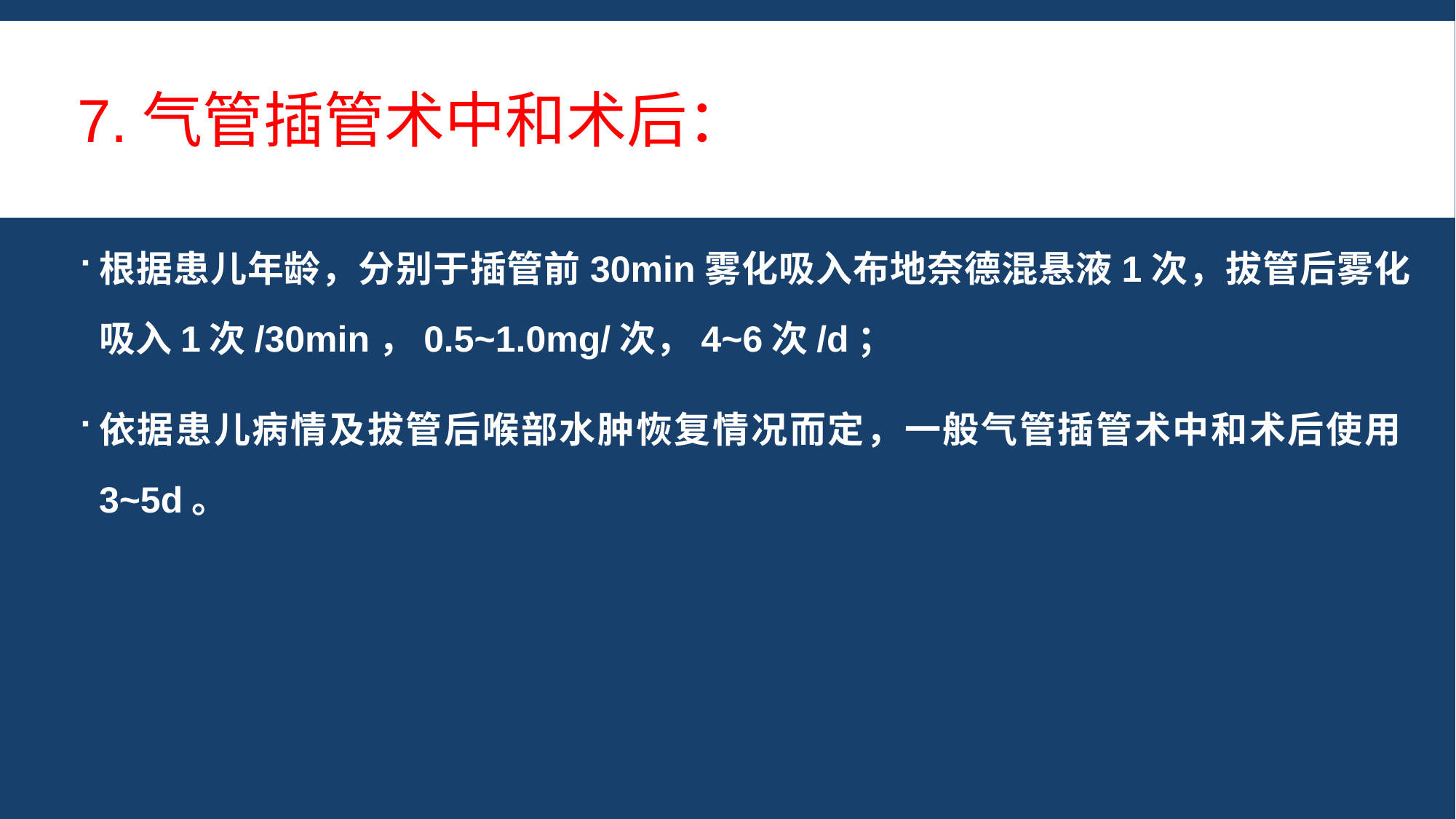

# 7.气管插管术中和术后：
根据患儿年龄，分别于插管前30min雾化吸入布地奈德混悬液1次，拔管后雾化吸入1次/30min，0.5~1.0mg/次，4~6次/d；
依据患儿病情及拔管后喉部水肿恢复情况而定，一般气管插管术中和术后使用3~5d。